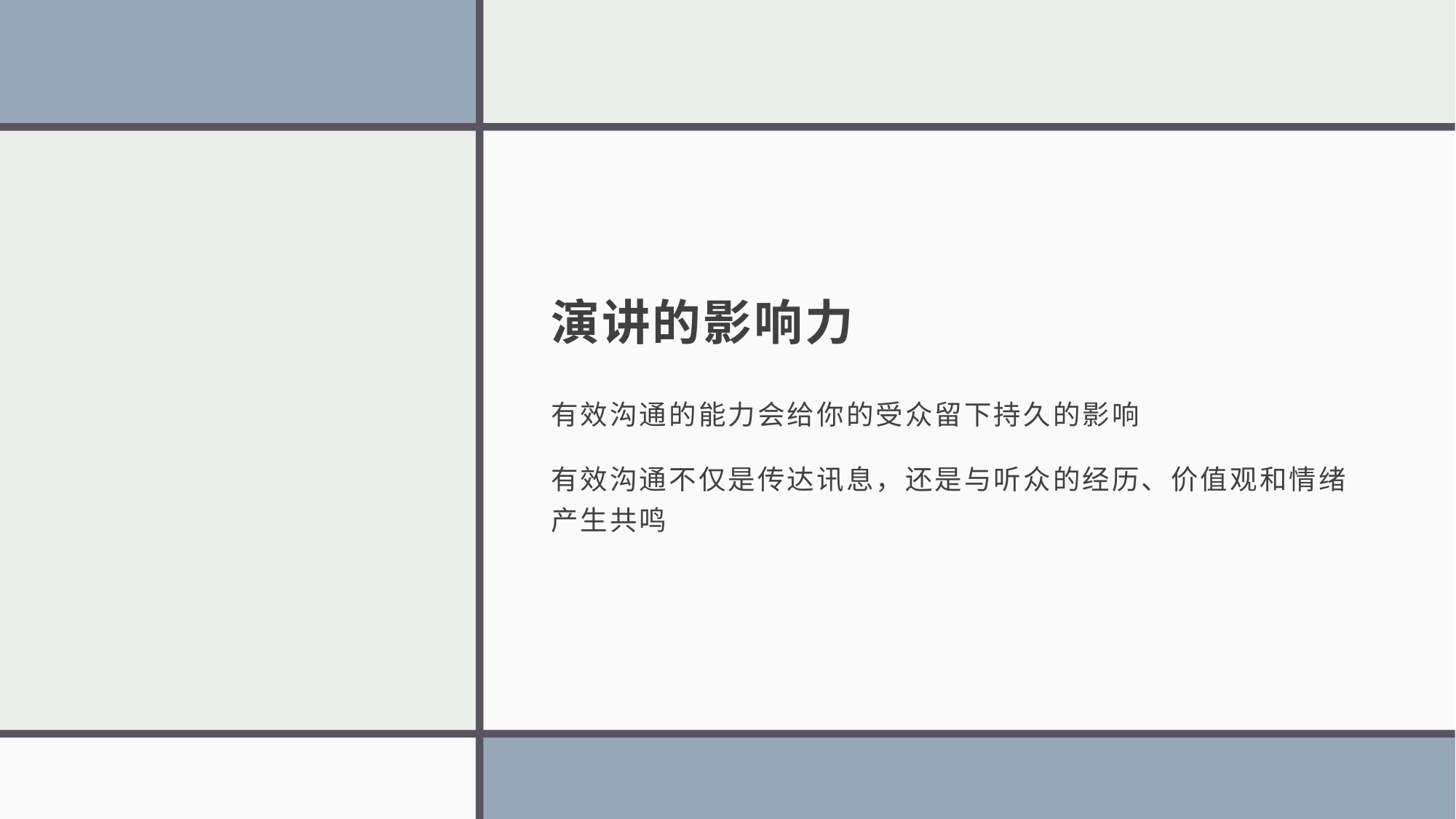

# 演讲的影响力
有效沟通的能力会给你的受众留下持久的影响
有效沟通不仅是传达讯息，还是与听众的经历、价值观和情绪产生共鸣